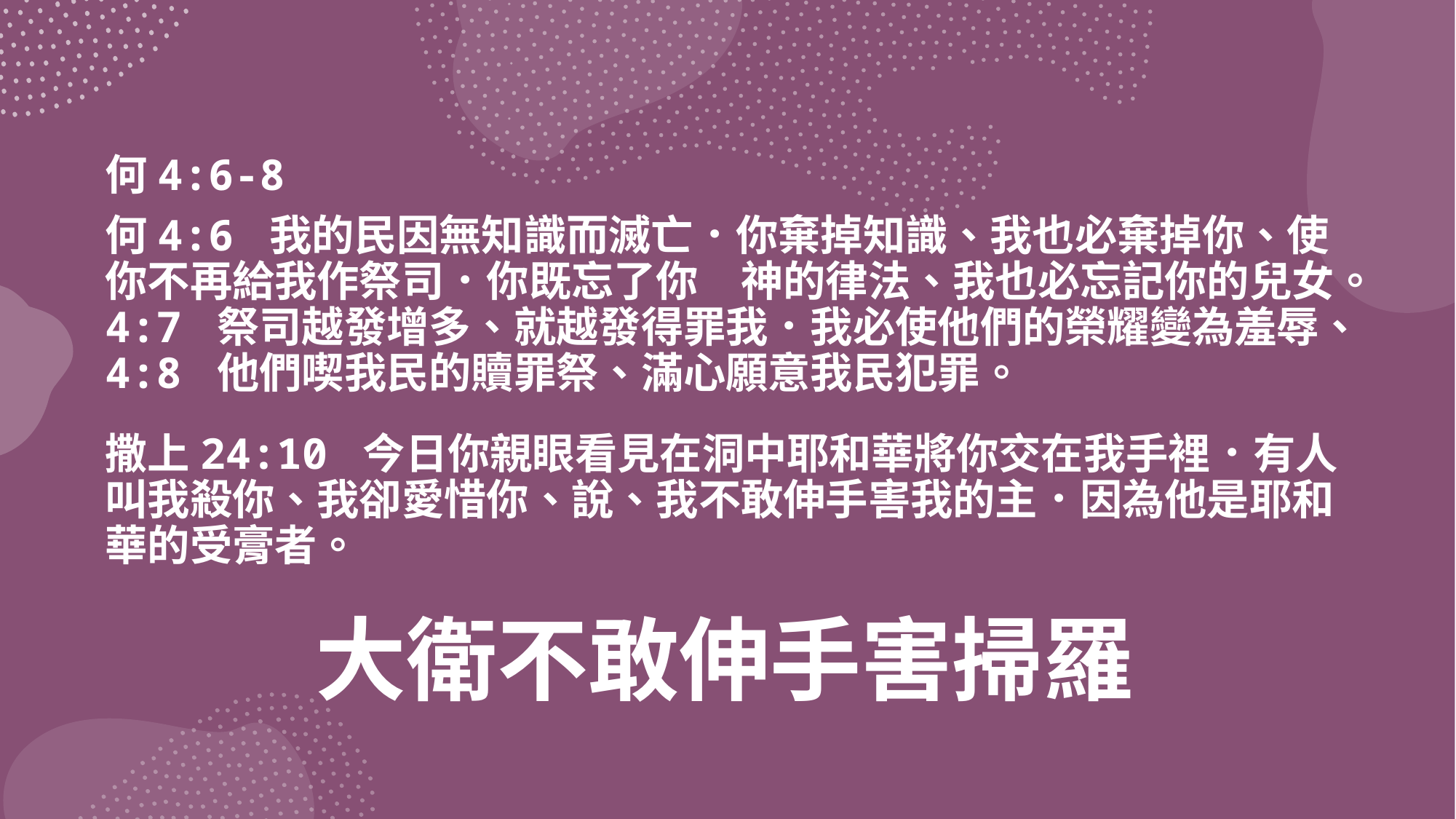

大衛不敢伸手害掃羅

何4:6-8
何4:6 我的民因無知識而滅亡．你棄掉知識、我也必棄掉你、使你不再給我作祭司．你既忘了你　神的律法、我也必忘記你的兒女。4:7 祭司越發增多、就越發得罪我．我必使他們的榮耀變為羞辱、4:8 他們喫我民的贖罪祭、滿心願意我民犯罪。

撒上24:10 今日你親眼看見在洞中耶和華將你交在我手裡．有人叫我殺你、我卻愛惜你、說、我不敢伸手害我的主．因為他是耶和華的受膏者。